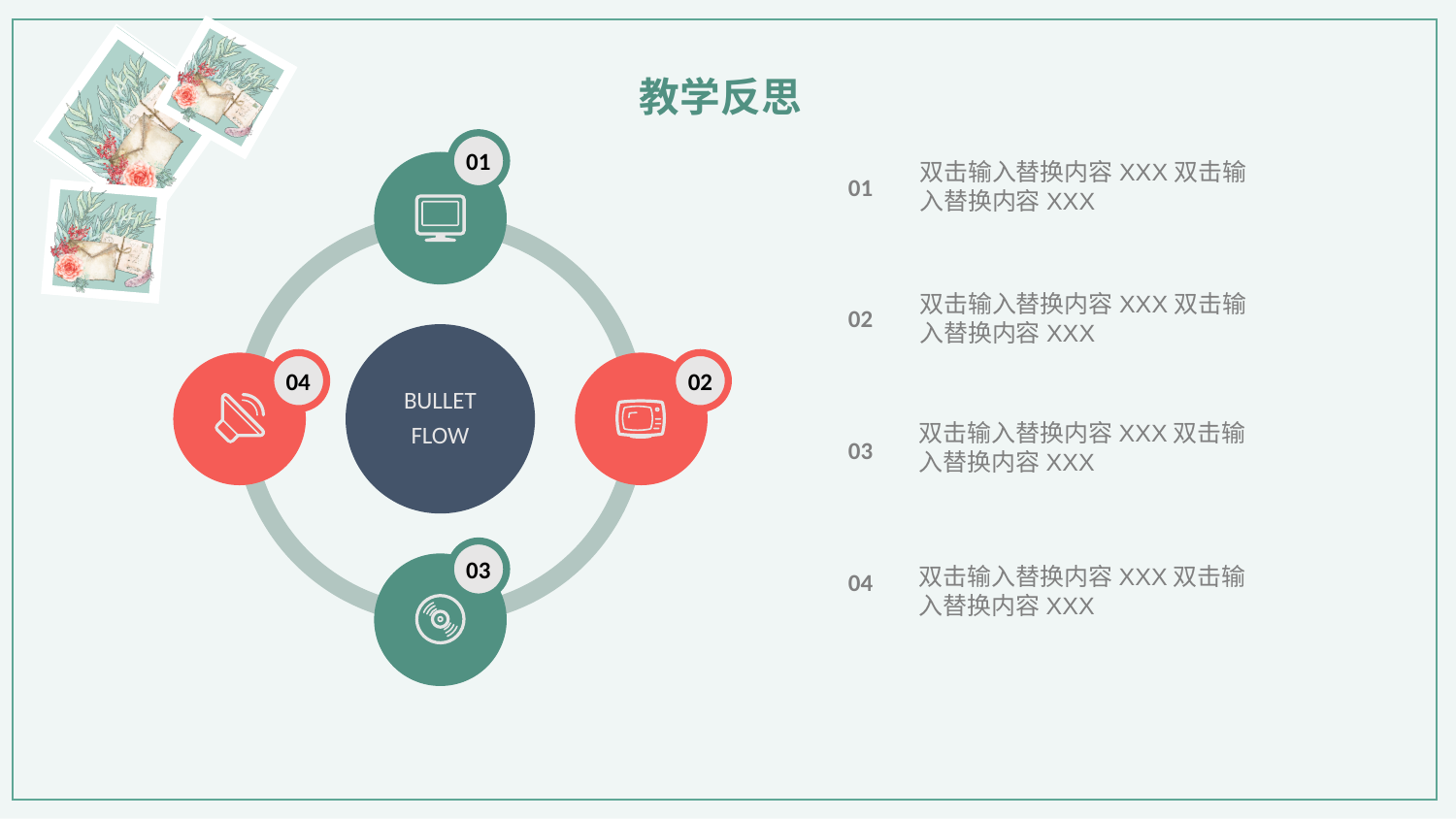

教学反思

01

双击输入替换内容XXX双击输入替换内容XXX
01

双击输入替换内容XXX双击输入替换内容XXX
02
BULLET
FLOW

04

02

双击输入替换内容XXX双击输入替换内容XXX
03

03

双击输入替换内容XXX双击输入替换内容XXX
04